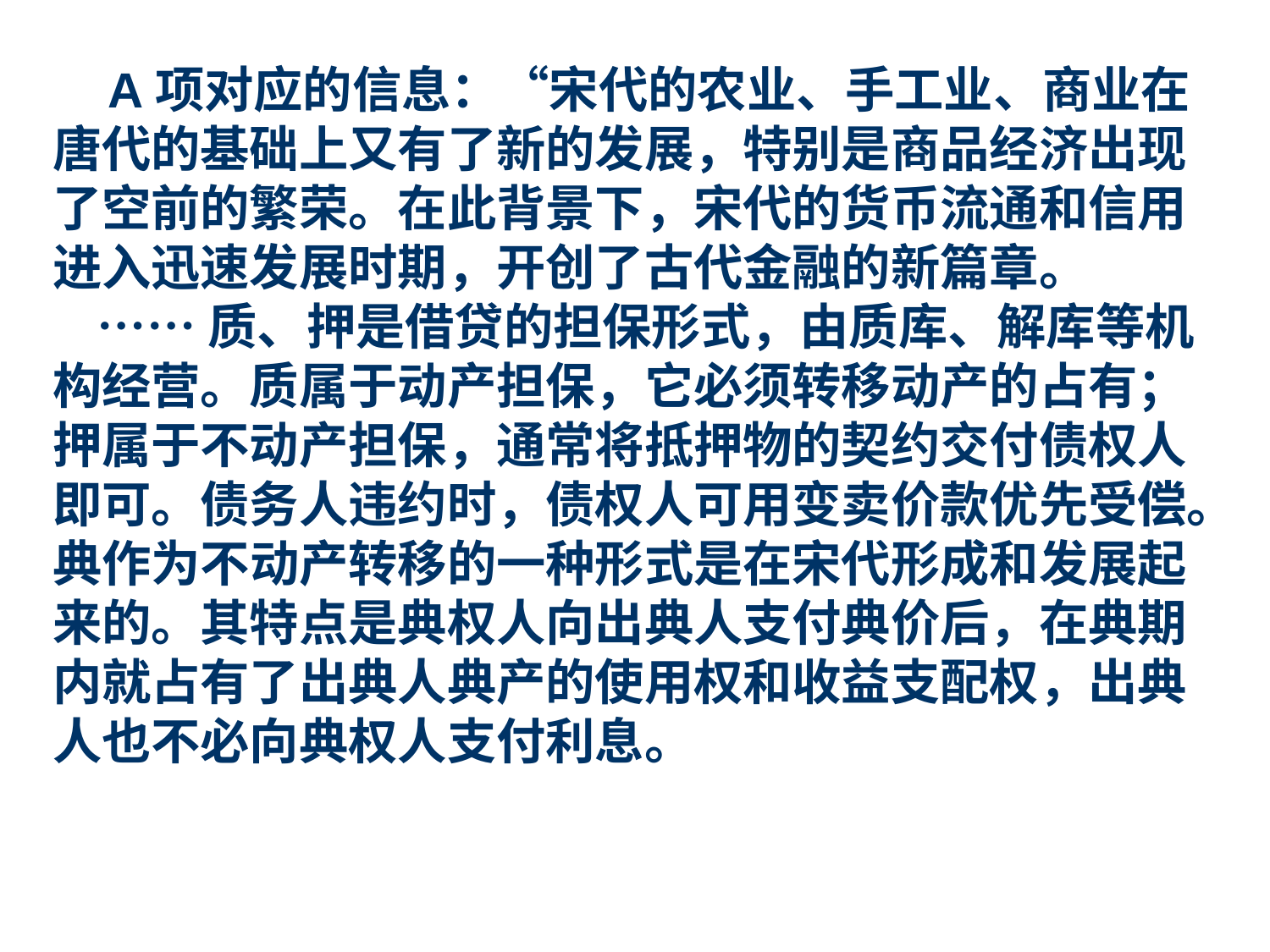

A项对应的信息：“宋代的农业、手工业、商业在唐代的基础上又有了新的发展，特别是商品经济出现了空前的繁荣。在此背景下，宋代的货币流通和信用进入迅速发展时期，开创了古代金融的新篇章。
    ……质、押是借贷的担保形式，由质库、解库等机构经营。质属于动产担保，它必须转移动产的占有；押属于不动产担保，通常将抵押物的契约交付债权人即可。债务人违约时，债权人可用变卖价款优先受偿。典作为不动产转移的一种形式是在宋代形成和发展起来的。其特点是典权人向出典人支付典价后，在典期内就占有了出典人典产的使用权和收益支配权，出典人也不必向典权人支付利息。